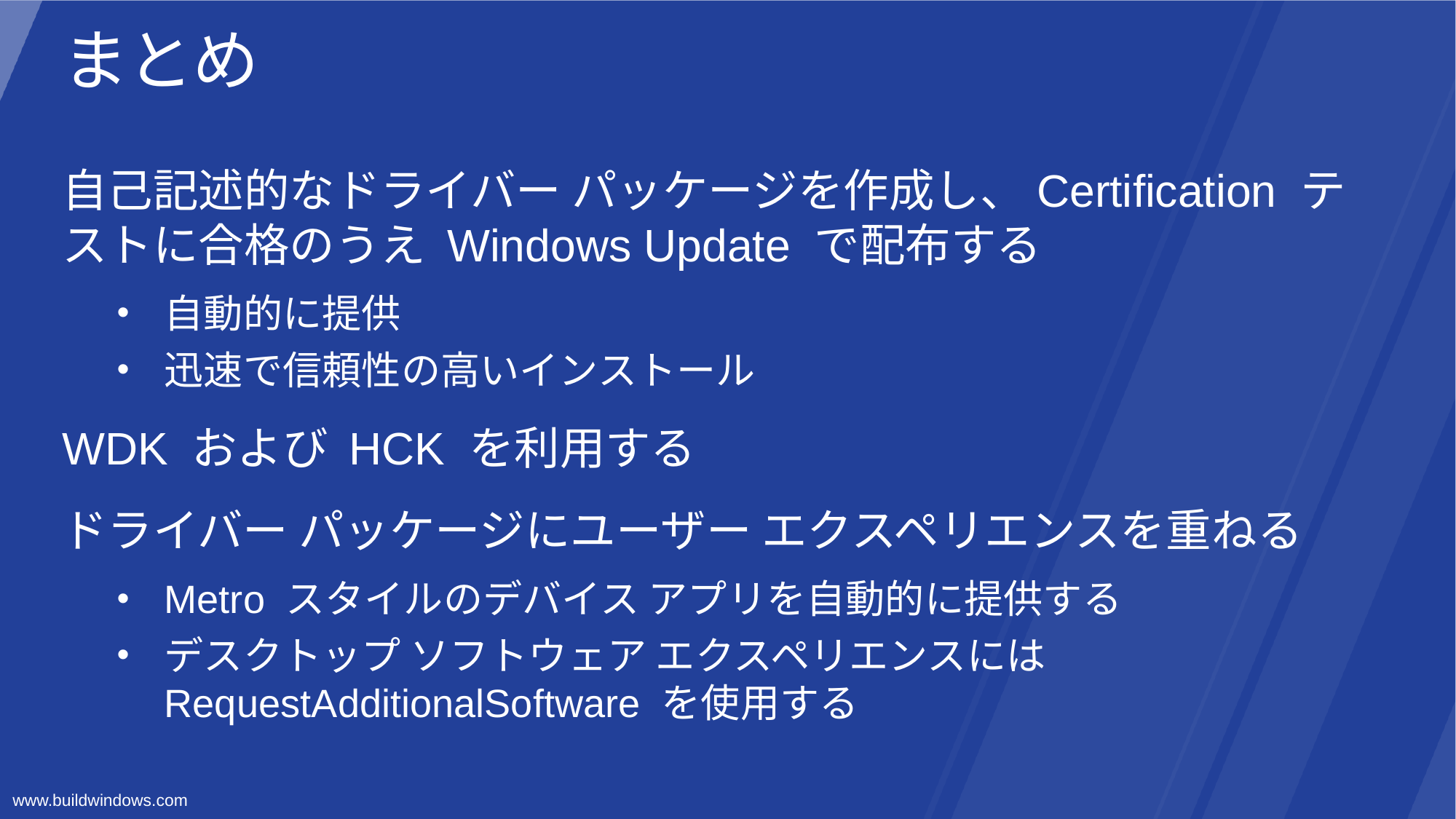

# まとめ
自己記述的なドライバー パッケージを作成し、Certification テストに合格のうえ Windows Update で配布する
自動的に提供
迅速で信頼性の高いインストール
WDK および HCK を利用する
ドライバー パッケージにユーザー エクスペリエンスを重ねる
Metro スタイルのデバイス アプリを自動的に提供する
デスクトップ ソフトウェア エクスペリエンスには RequestAdditionalSoftware を使用する